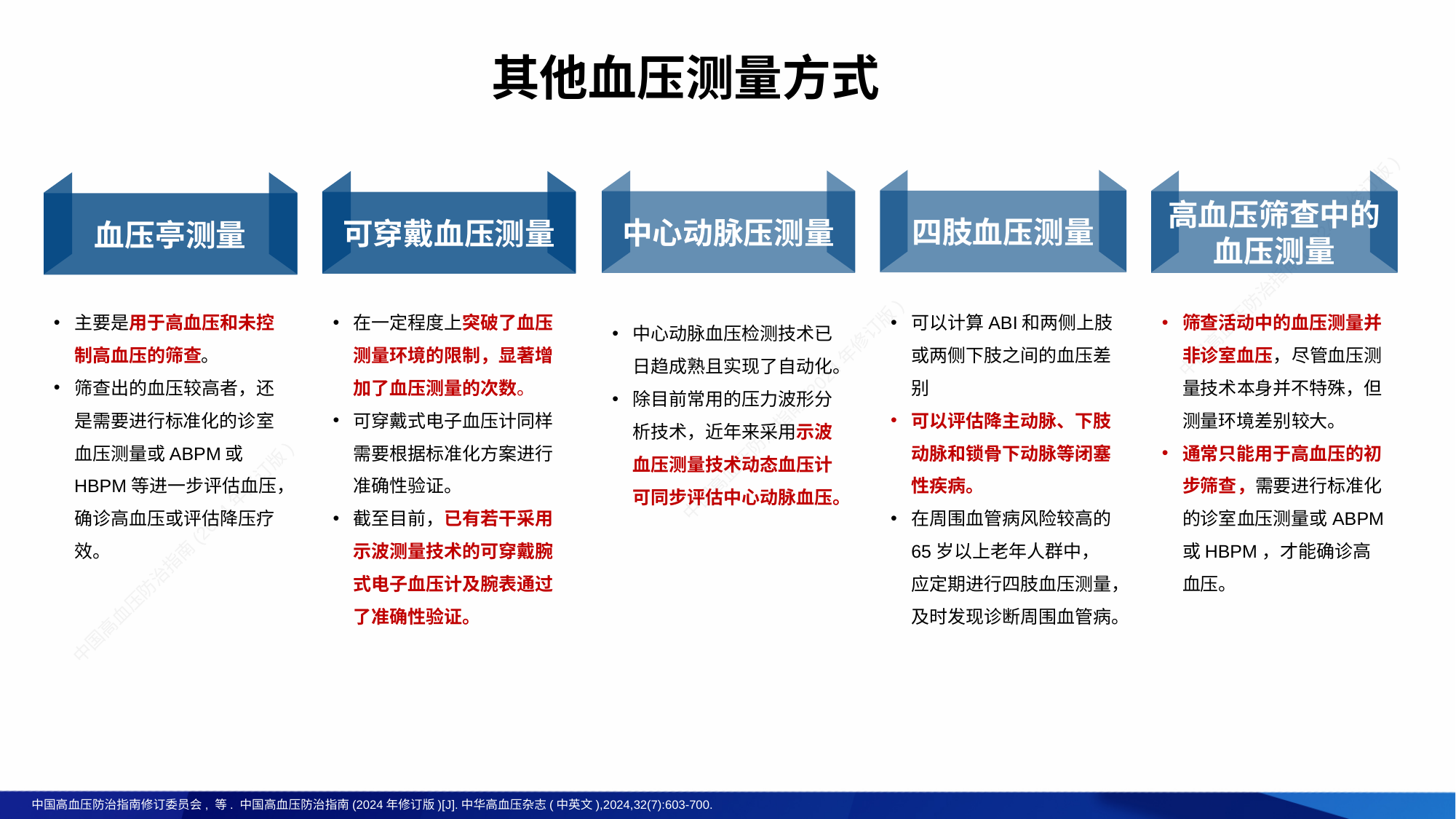

其他血压测量方式
四肢血压测量

中心动脉压测量

高血压筛查中的血压测量

可穿戴血压测量

血压亭测量

主要是用于高血压和未控制高血压的筛查。
筛查出的血压较高者，还是需要进行标准化的诊室血压测量或ABPM或HBPM等进一步评估血压，确诊高血压或评估降压疗效。
在一定程度上突破了血压测量环境的限制，显著增加了血压测量的次数。
可穿戴式电子血压计同样需要根据标准化方案进行准确性验证。
截至目前，已有若干采用示波测量技术的可穿戴腕式电子血压计及腕表通过了准确性验证。

可以计算ABI和两侧上肢或两侧下肢之间的血压差别
可以评估降主动脉、下肢动脉和锁骨下动脉等闭塞性疾病。
在周围血管病风险较高的65岁以上老年人群中，应定期进行四肢血压测量，及时发现诊断周围血管病。
筛查活动中的血压测量并非诊室血压，尽管血压测量技术本身并不特殊，但测量环境差别较大。
通常只能用于高血压的初步筛查，需要进行标准化的诊室血压测量或ABPM或HBPM，才能确诊高血压。
中心动脉血压检测技术已日趋成熟且实现了自动化。
除目前常用的压力波形分析技术，近年来采用示波血压测量技术动态血压计可同步评估中心动脉血压。